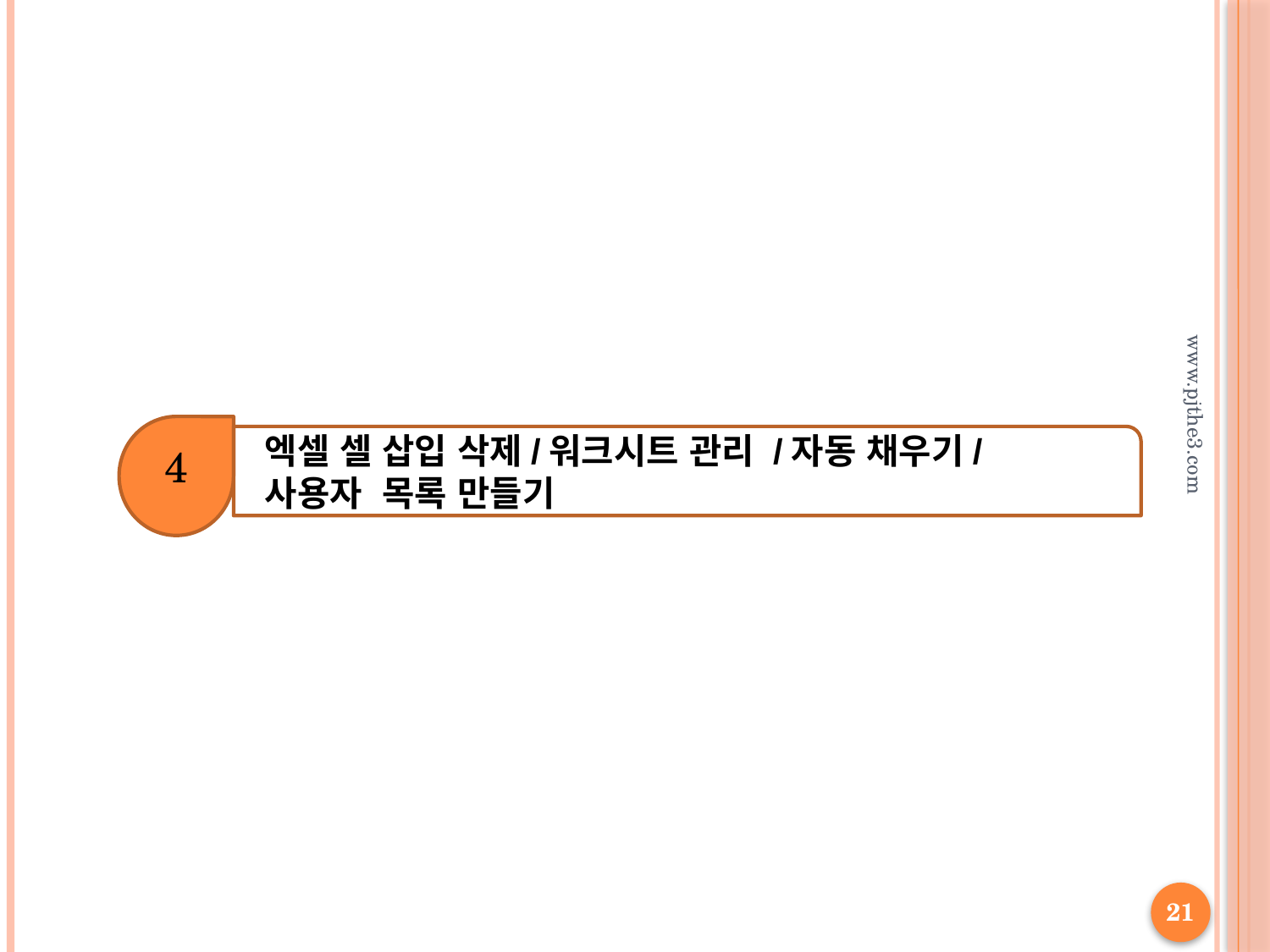

4
 엑셀 셀 삽입 삭제/워크시트 관리 /자동 채우기/
 사용자  목록 만들기
www.pjthe3.com
21